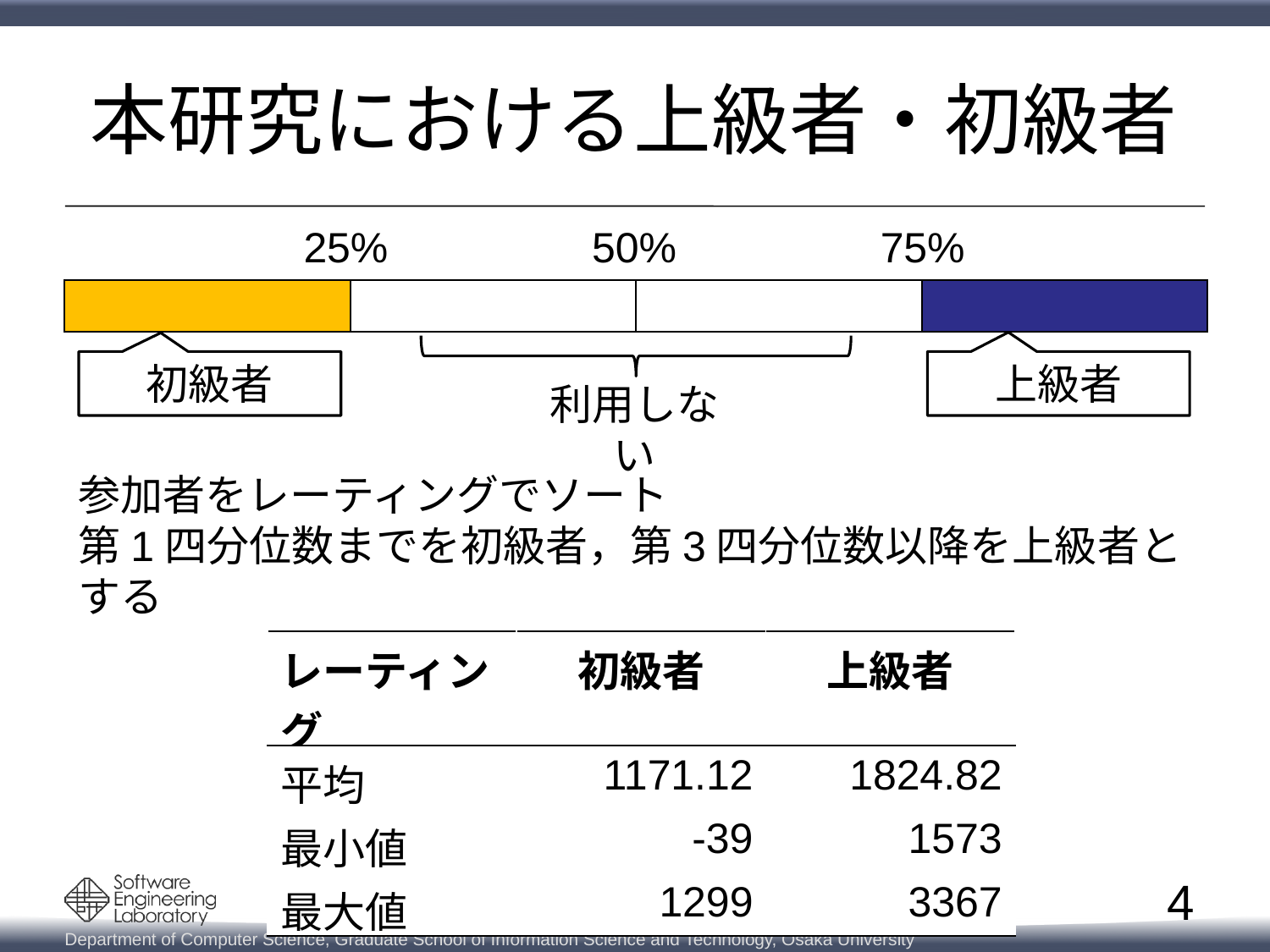

# 本研究における上級者・初級者

25%
75%
50%
|  |  |  |  |
| --- | --- | --- | --- |

初級者

上級者
利用しない
参加者をレーティングでソート
第1四分位数までを初級者，第3四分位数以降を上級者とする
| レーティング | 初級者 | 上級者 |
| --- | --- | --- |
| 平均 | 1171.12 | 1824.82 |
| 最小値 | -39 | 1573 |
| 最大値 | 1299 | 3367 |
4